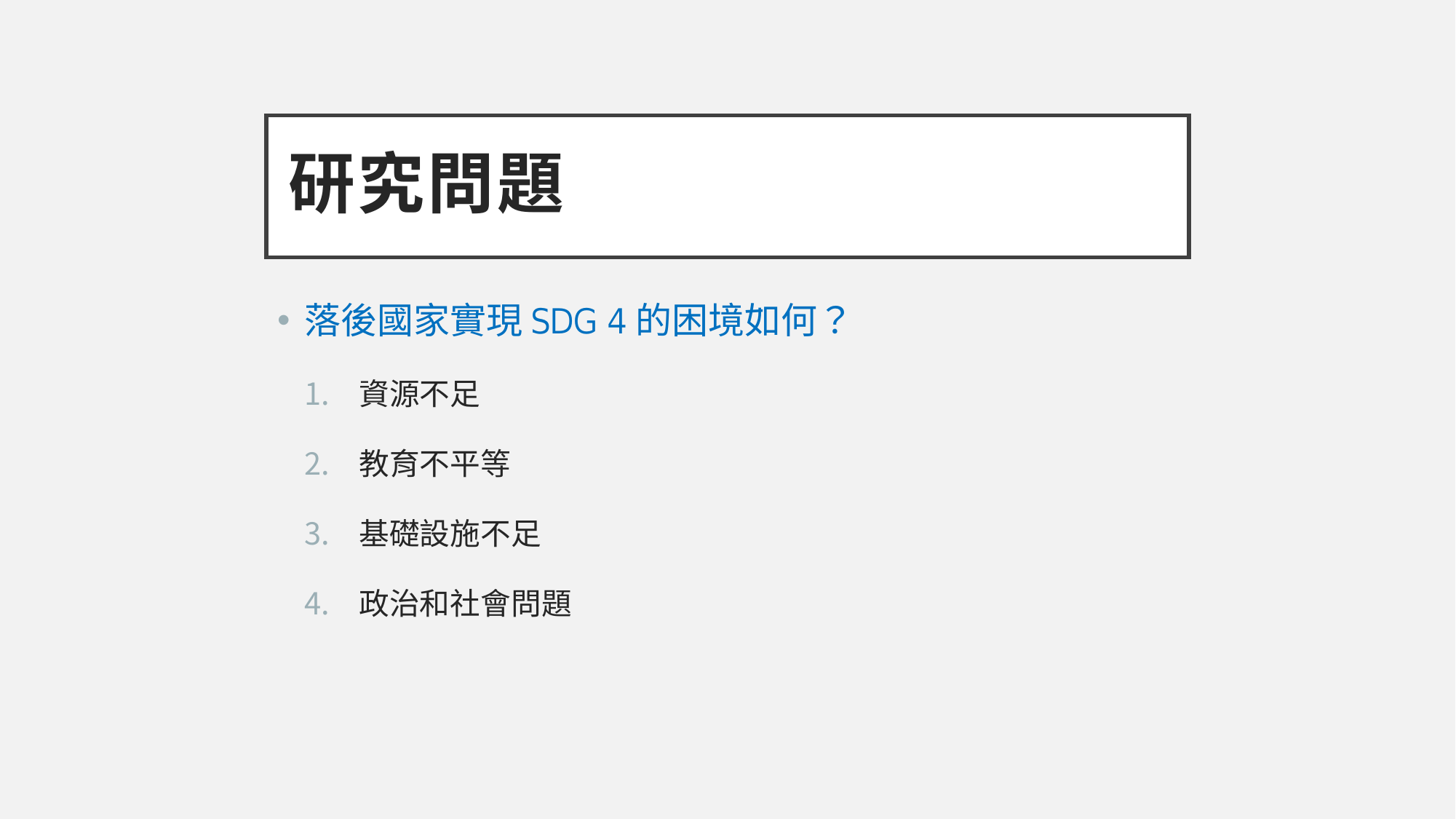

# 研究問題
落後國家實現SDG 4的困境如何？
資源不足
教育不平等
基礎設施不足
政治和社會問題